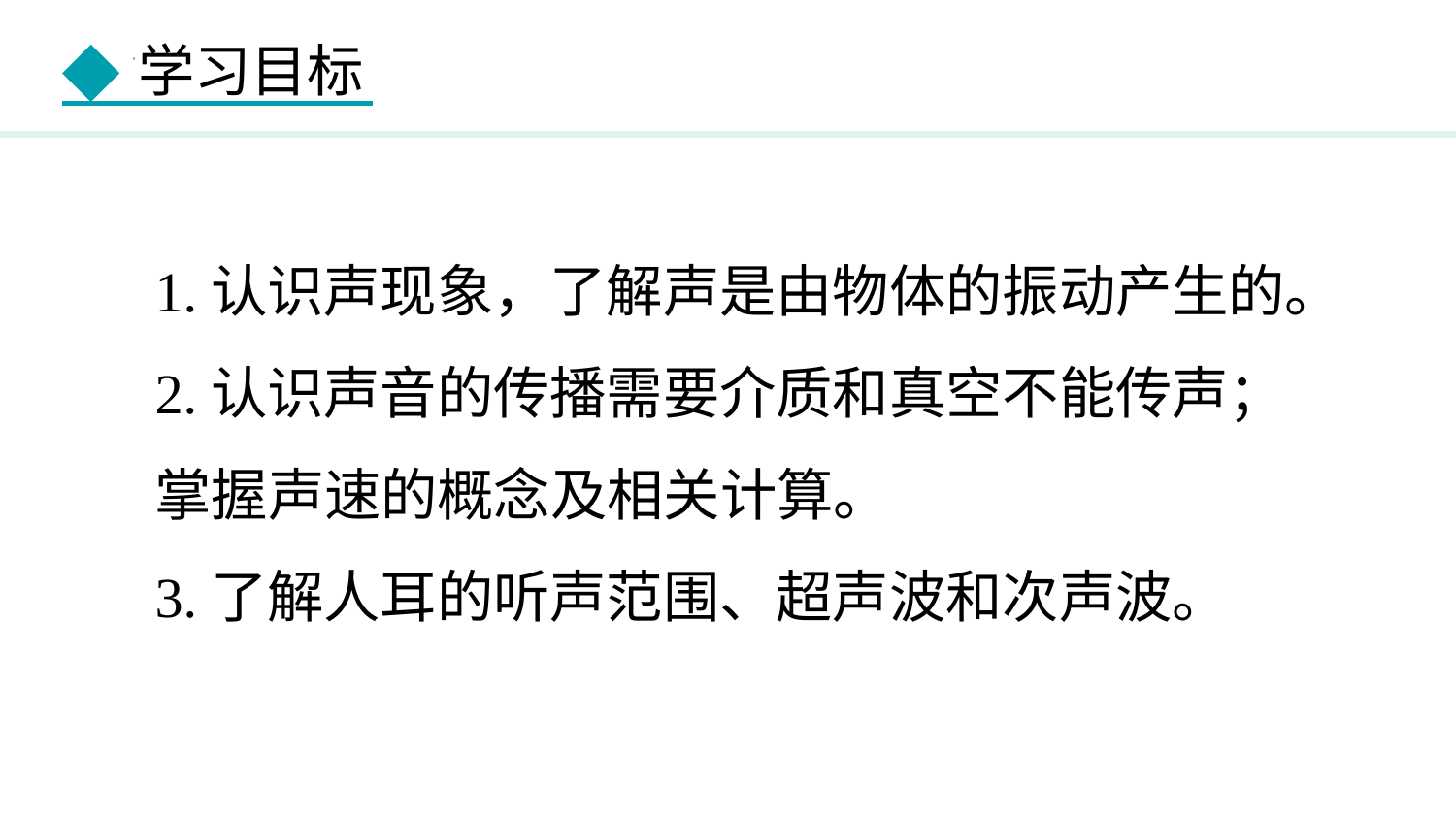

1.认识声现象，了解声是由物体的振动产生的。
2.认识声音的传播需要介质和真空不能传声；
掌握声速的概念及相关计算。
3.了解人耳的听声范围、超声波和次声波。